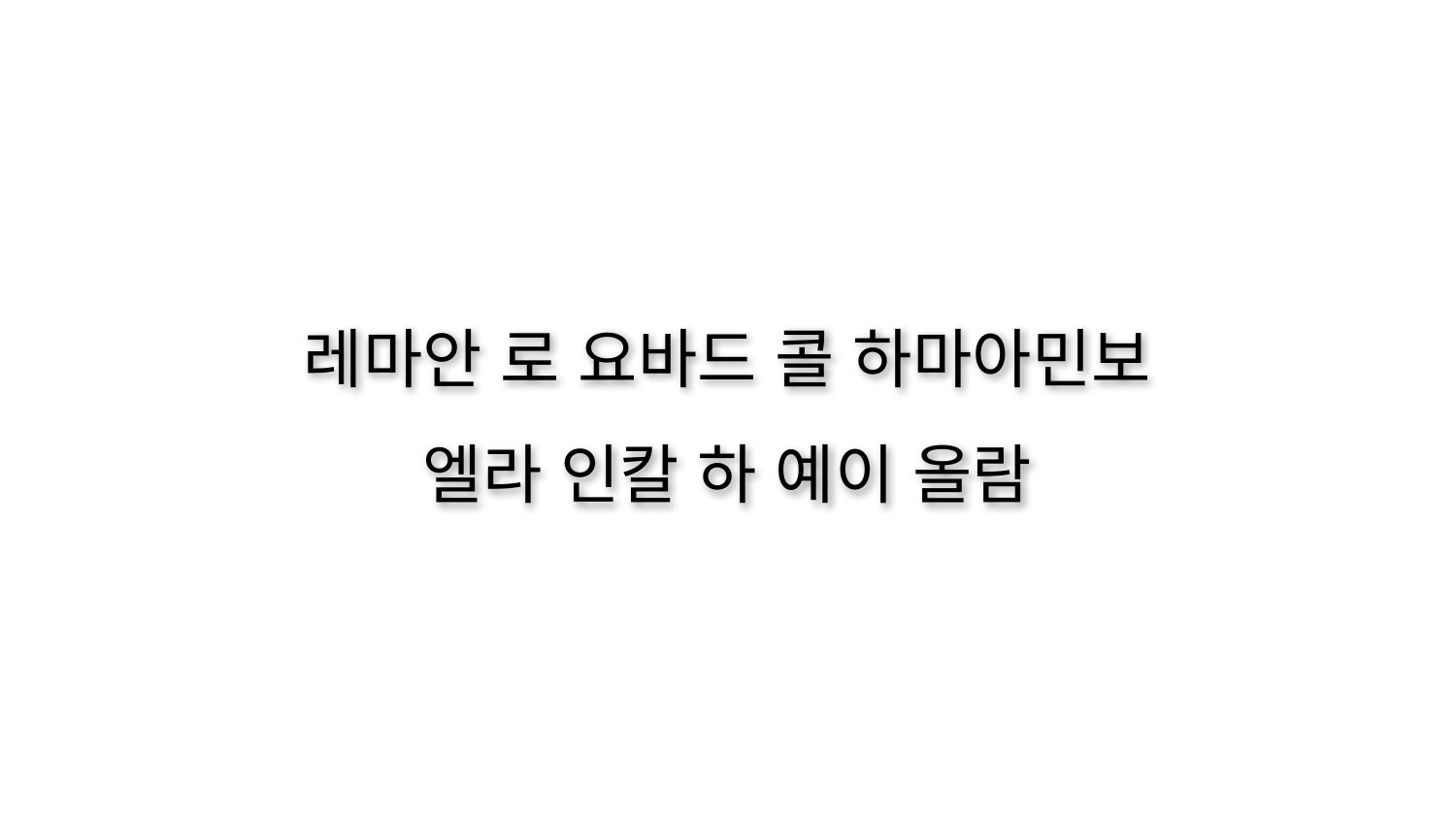

레마안 로 요바드 콜 하마아민보
엘라 인칼 하 예이 올람